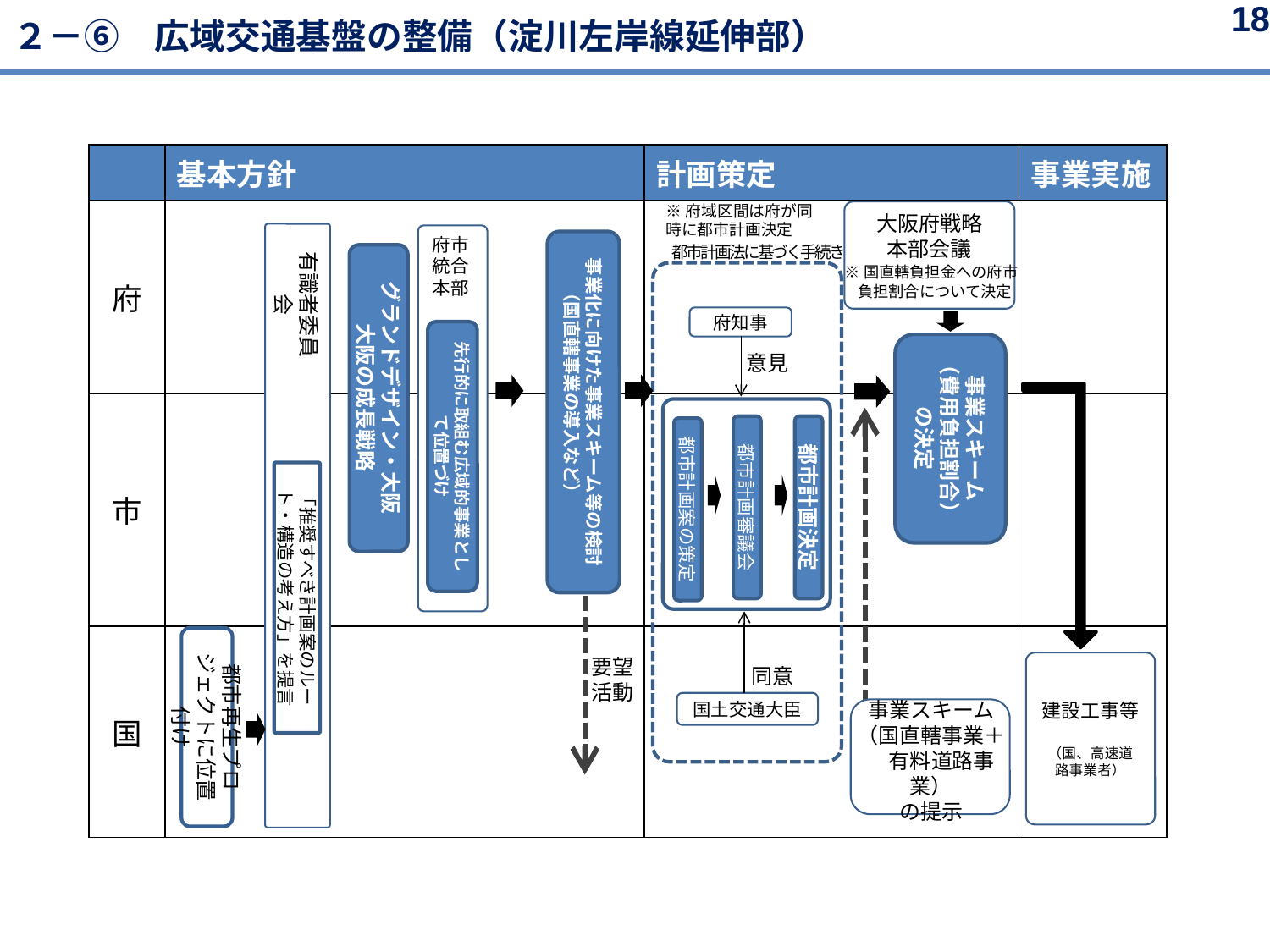

18
２－⑥　広域交通基盤の整備（淀川左岸線延伸部）
|  | 基本方針 | 計画策定 | 事業実施 |
| --- | --- | --- | --- |
| 府 |  |  |  |
| 市 |  |  |  |
| 国 |  |  |  |
※府域区間は府が同時に都市計画決定

大阪府戦略
本部会議

府市統合本部
有識者委員会
事業化に向けた事業スキーム等の検討
　　（国直轄事業の導入など）
都市計画法に基づく手続き
グランドデザイン・大阪
大阪の成長戦略
※国直轄負担金への府市
 負担割合について決定

府知事

先行的に取組む広域的事業として位置づけ
事業スキーム
（費用負担割合）
の決定
意見

都市計画審議会
都市計画決定
都市計画案の策定
「推奨すべき計画案のルート・構造の考え方」を提言

都市再生プロジェクトに位置付け
同意
要望
活動
建設工事等

（国、高速道路事業者）
国土交通大臣

事業スキーム
（国直轄事業＋
　有料道路事業）
の提示